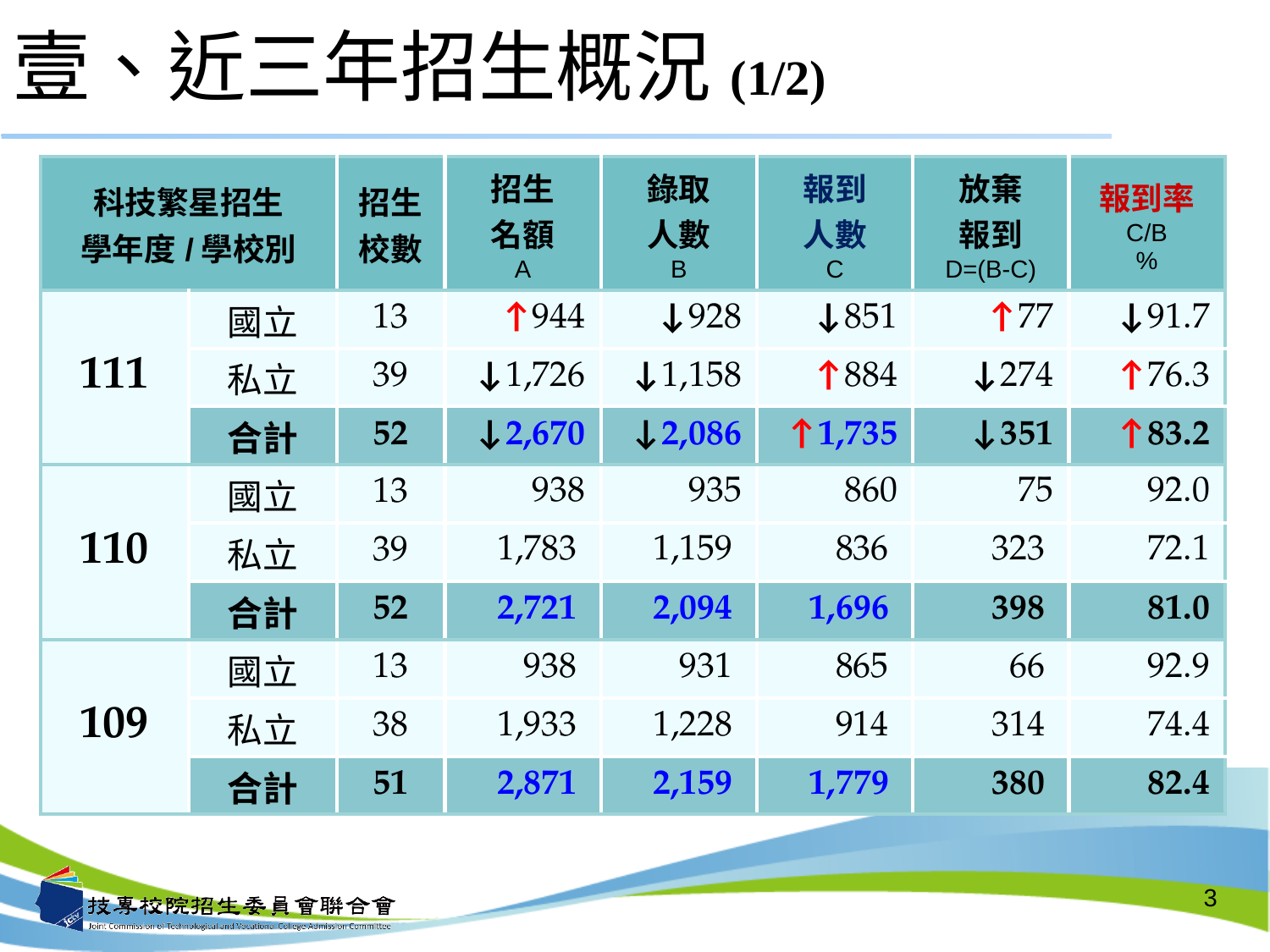

# 壹、近三年招生概況(1/2)
| 科技繁星招生 學年度/學校別 |  | 招生 校數 | 招生 名額 A | 錄取 人數 B | 報到 人數 C | 放棄 報到 D=(B-C) | 報到率 C/B % |
| --- | --- | --- | --- | --- | --- | --- | --- |
| 111 | 國立 | 13 | ↑944 | ↓928 | ↓851 | ↑77 | ↓91.7 |
|  | 私立 | 39 | ↓1,726 | ↓1,158 | ↑884 | ↓274 | ↑76.3 |
|  | 合計 | 52 | ↓2,670 | ↓2,086 | ↑1,735 | ↓351 | ↑83.2 |
| 110 | 國立 | 13 | 938 | 935 | 860 | 75 | 92.0 |
|  | 私立 | 39 | 1,783 | 1,159 | 836 | 323 | 72.1 |
|  | 合計 | 52 | 2,721 | 2,094 | 1,696 | 398 | 81.0 |
| 109 | 國立 | 13 | 938 | 931 | 865 | 66 | 92.9 |
|  | 私立 | 38 | 1,933 | 1,228 | 914 | 314 | 74.4 |
|  | 合計 | 51 | 2,871 | 2,159 | 1,779 | 380 | 82.4 |
3